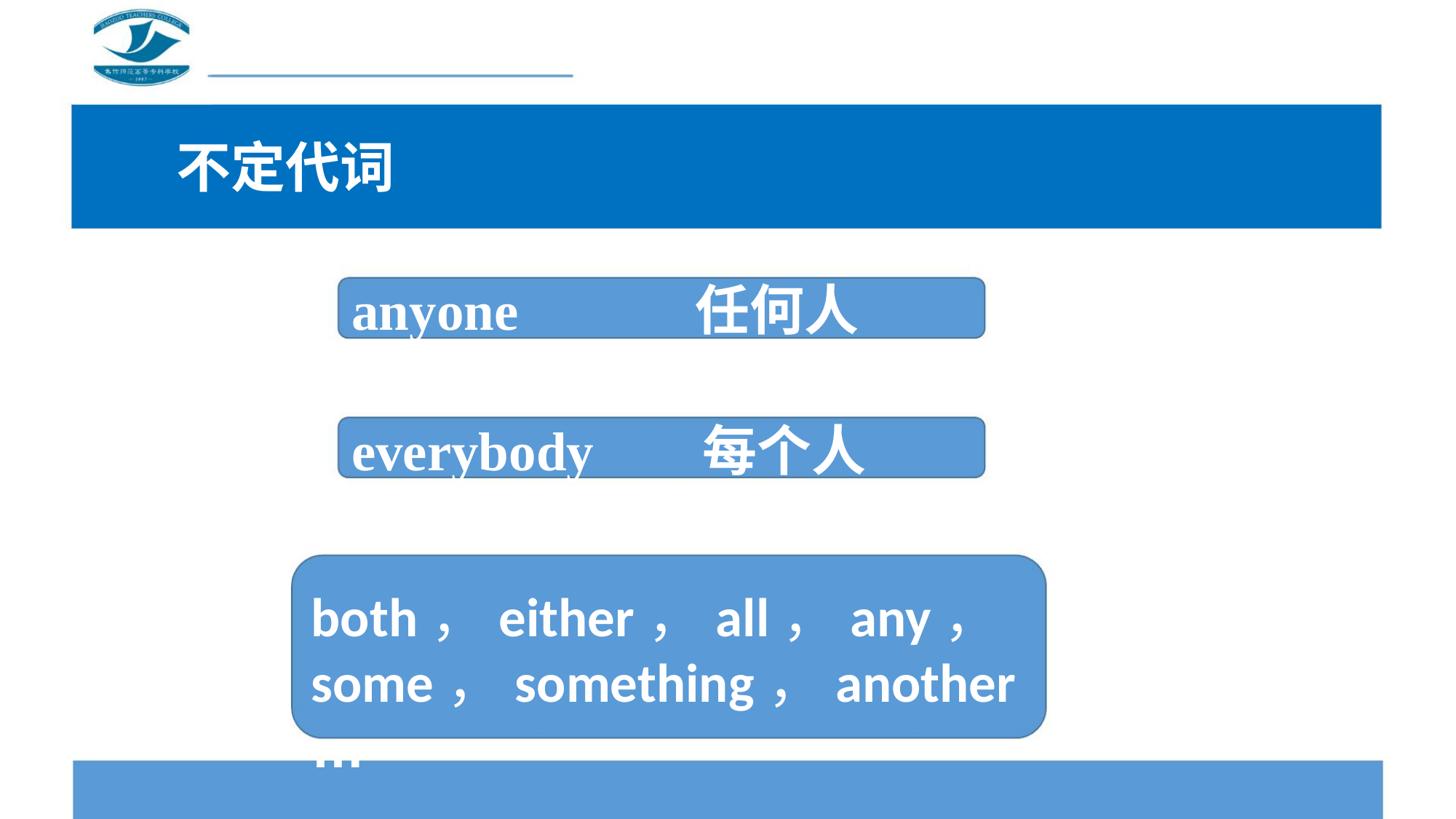

不定代词
anyone 任何人
everybody 每个人
both，either，all，any，
some，something，another…